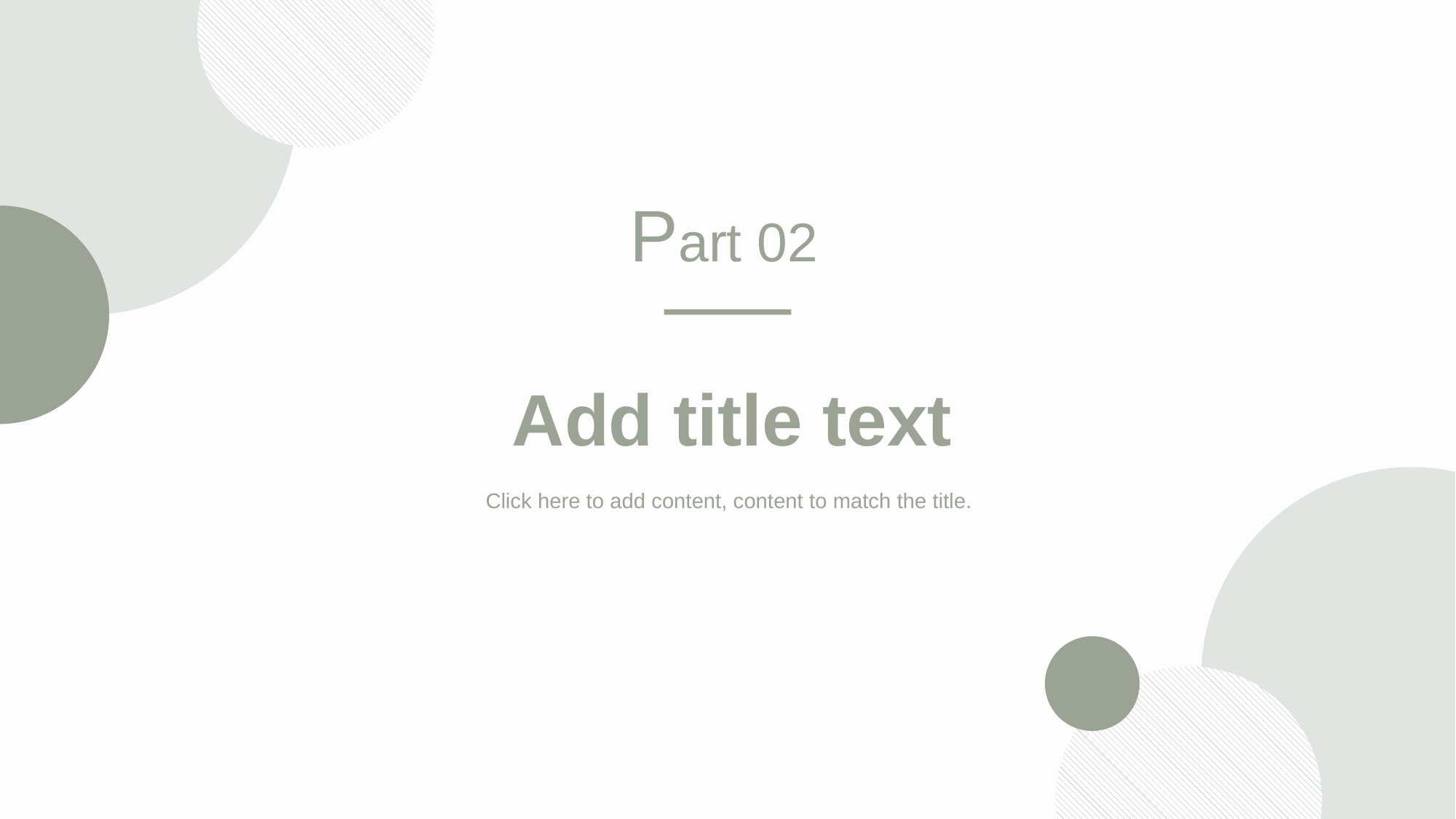

Part 02

Add title text

Click here to add content, content to match the title.

PPT模板 http://www.1ppt.com/moban/